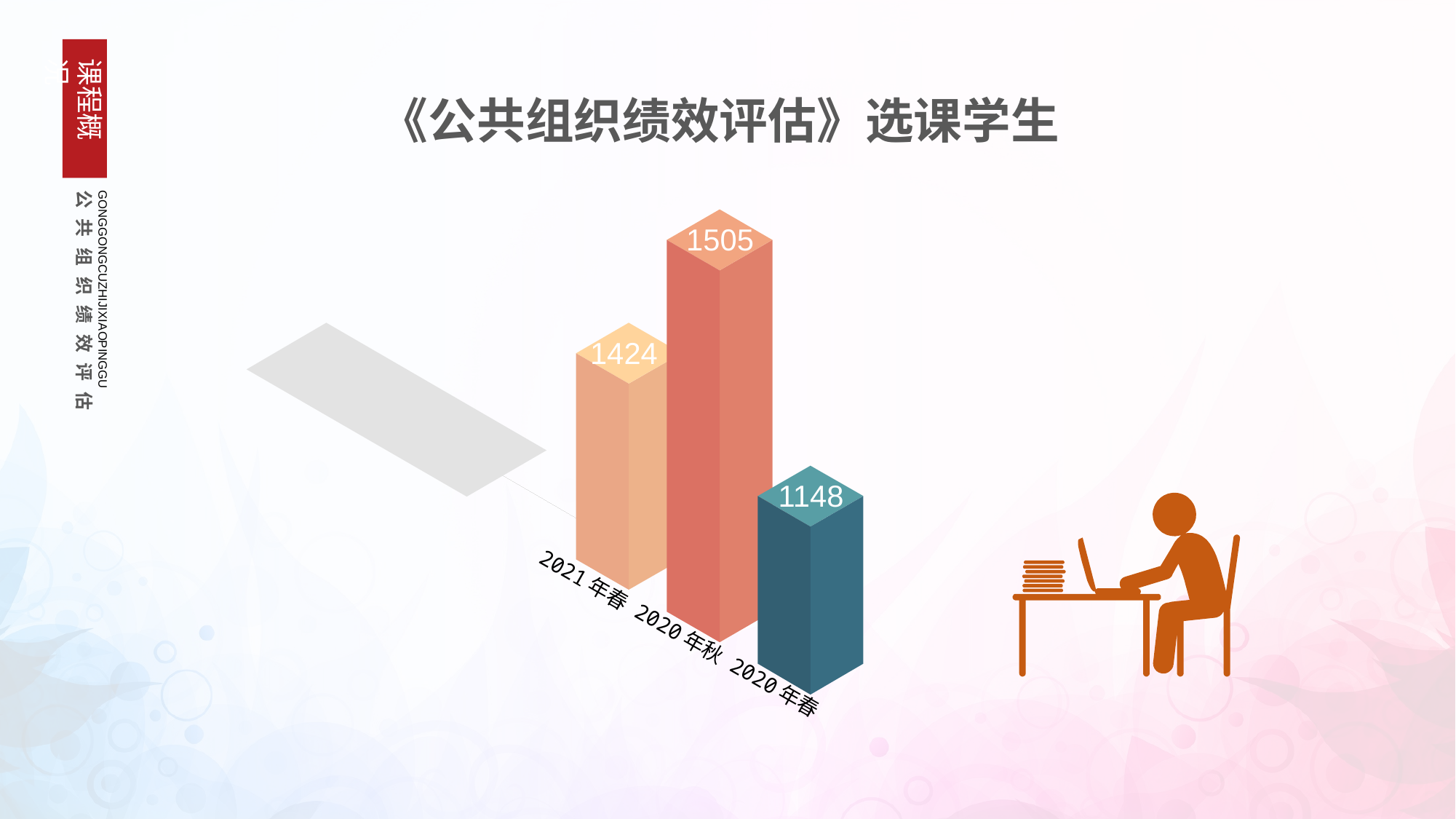

课程概况
公共组织绩效评估
GONGGONGCUZHIJIXIAOPINGGU
《公共组织绩效评估》选课学生

2021年春
2020年秋
2020年春

1505

1424

1148